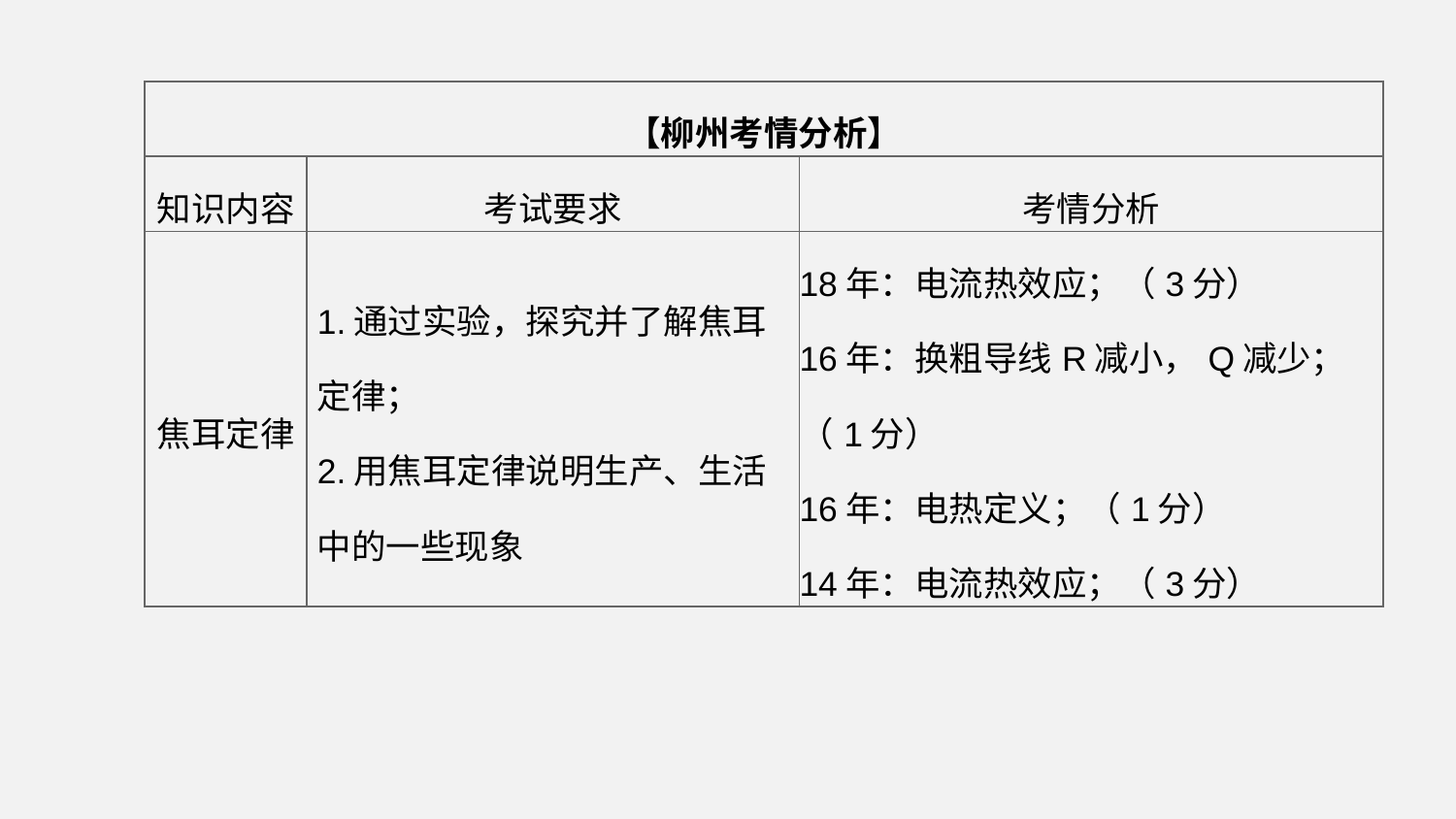

| 【柳州考情分析】 |  |  |
| --- | --- | --- |
| 知识内容 | 考试要求 | 考情分析 |
| 焦耳定律 | 1.通过实验，探究并了解焦耳定律； 2.用焦耳定律说明生产、生活中的一些现象 | 18年：电流热效应；（3分） 16年：换粗导线R减小，Q减少；（1分） 16年：电热定义；（1分） 14年：电流热效应；（3分） |